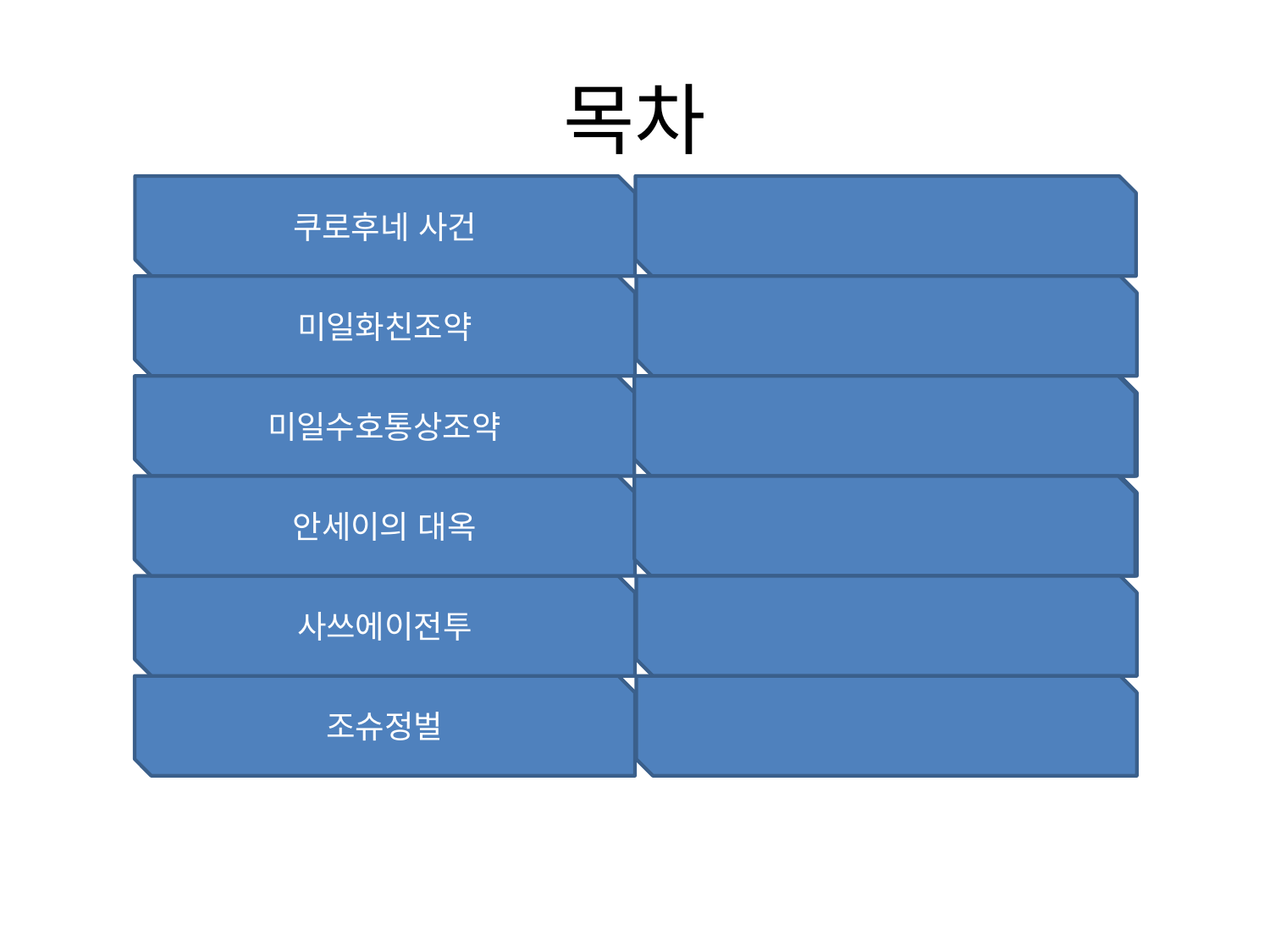

# 목차
쿠로후네 사건

미일화친조약

미일수호통상조약

안세이의 대옥

사쓰에이전투

조슈정벌